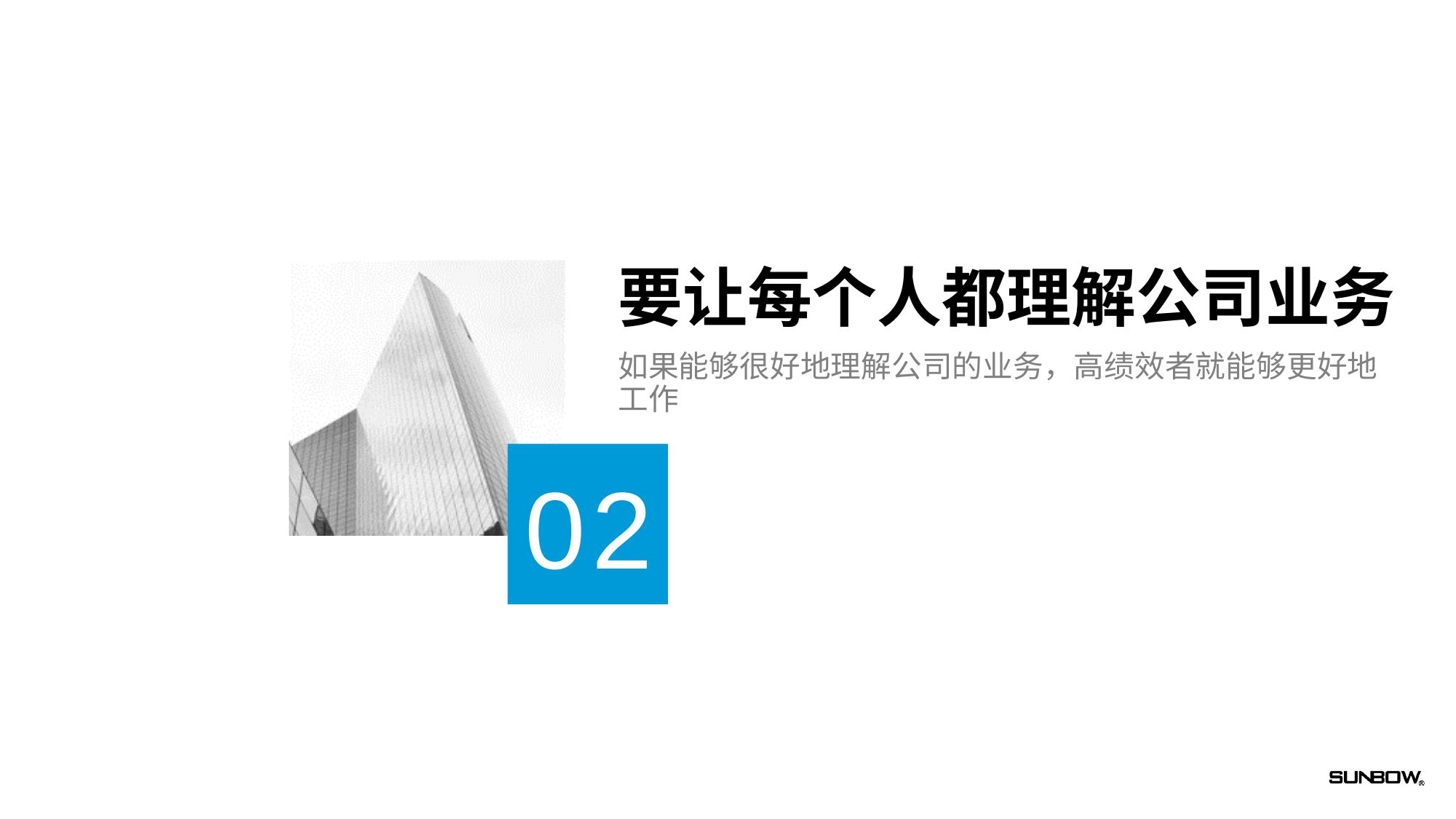

# 要让每个人都理解公司业务
如果能够很好地理解公司的业务，高绩效者就能够更好地工作
02